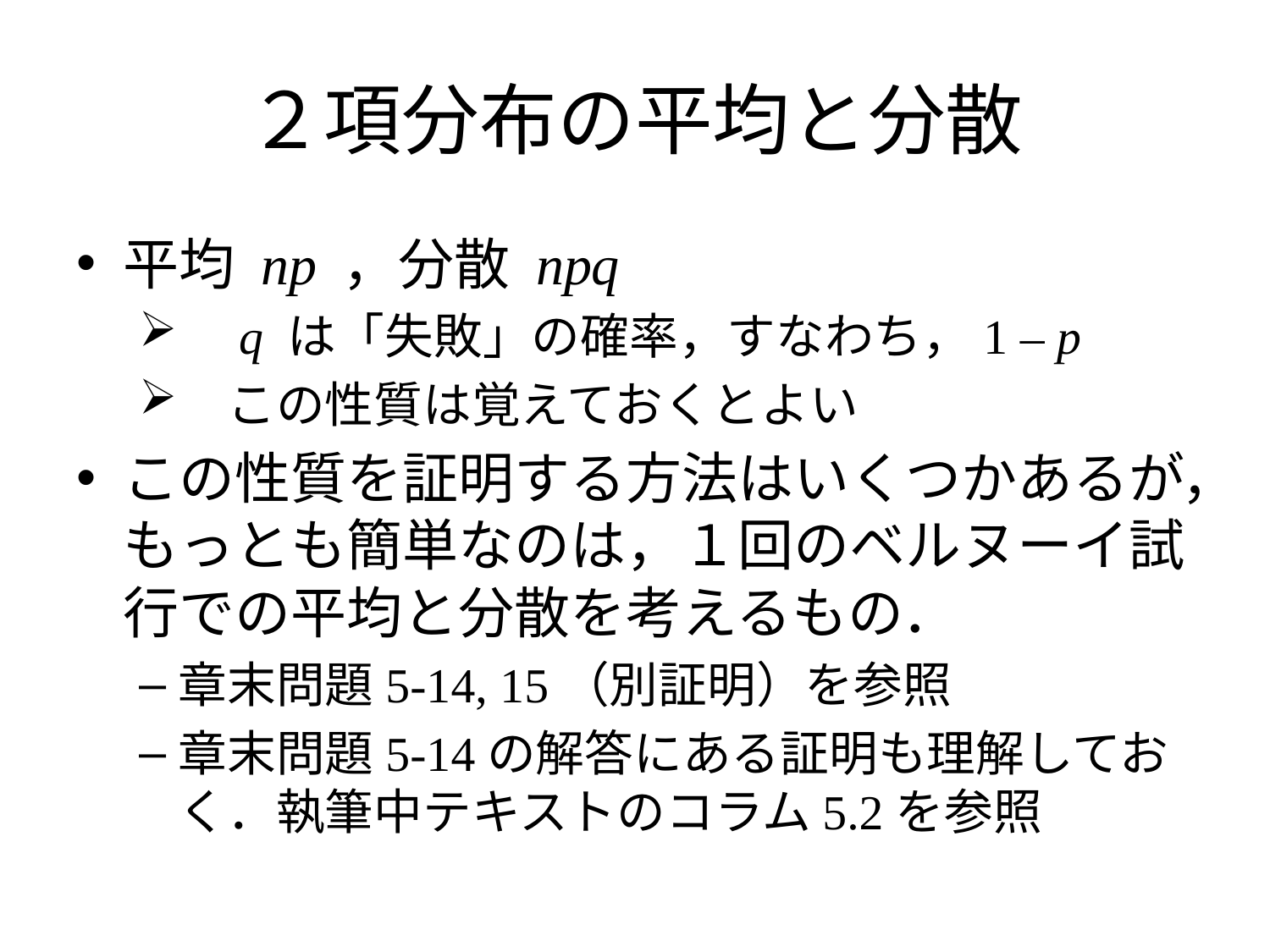

# ２項分布の平均と分散
平均 np ，分散 npq
　q は「失敗」の確率，すなわち，1 – p
　この性質は覚えておくとよい
この性質を証明する方法はいくつかあるが，もっとも簡単なのは，１回のベルヌーイ試行での平均と分散を考えるもの．
章末問題5-14, 15（別証明）を参照
章末問題5-14の解答にある証明も理解しておく．執筆中テキストのコラム5.2を参照